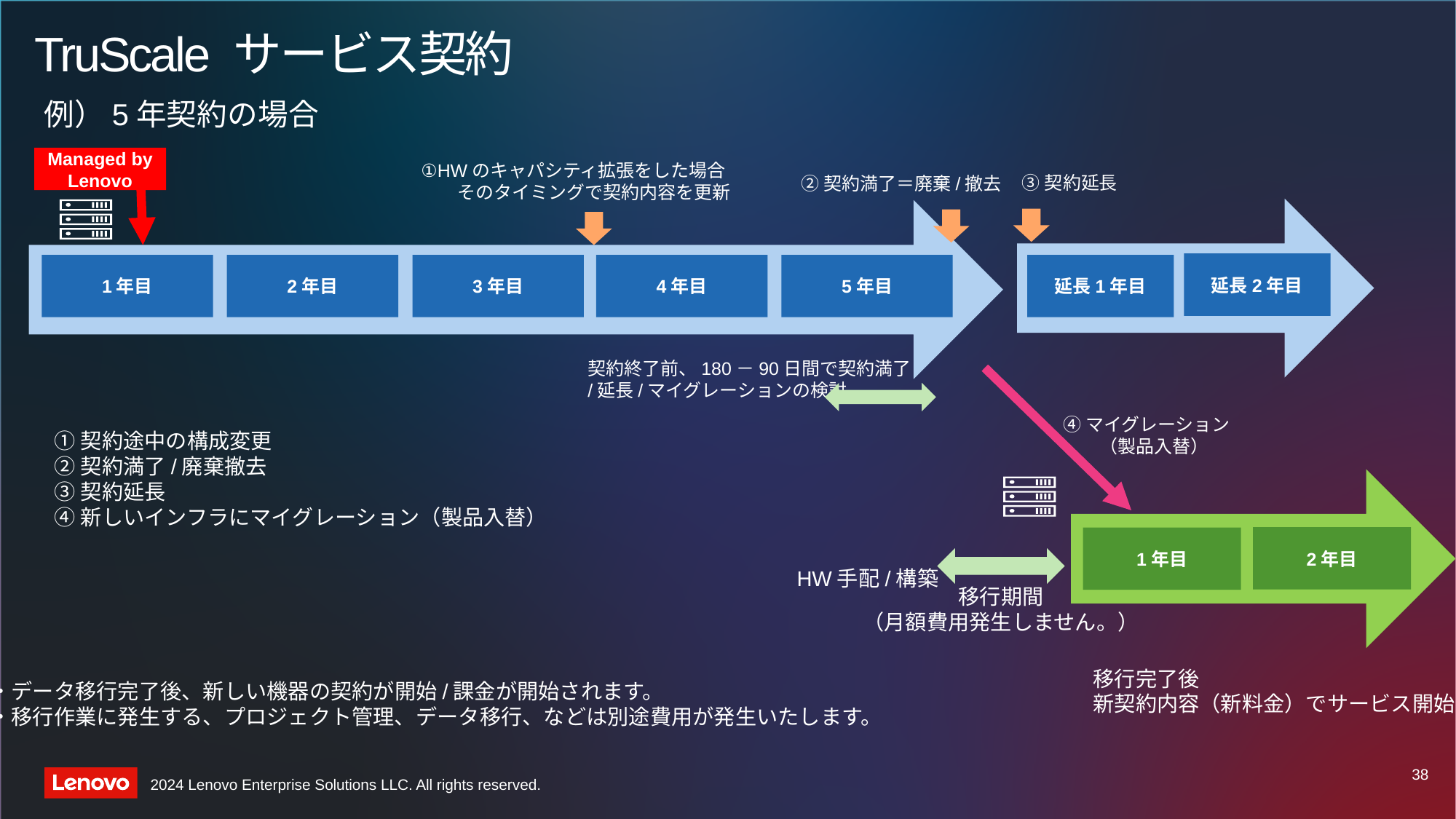

TruScale サービス契約
例）5年契約の場合

Managed by
Lenovo
①HWのキャパシティ拡張をした場合
　　そのタイミングで契約内容を更新
③契約延長
②契約満了＝廃棄/撤去

延長2年目
1年目
2年目
3年目
4年目
5年目
延長1年目
契約終了前、180－90日間で契約満了
/延長/マイグレーションの検討

④マイグレーション
　　（製品入替）
①契約途中の構成変更
②契約満了/廃棄撤去
③契約延長
④新しいインフラにマイグレーション（製品入替）

2年目
1年目

HW手配/構築
移行期間
（月額費用発生しません。）
移行完了後
新契約内容（新料金）でサービス開始
・データ移行完了後、新しい機器の契約が開始/課金が開始されます。
・移行作業に発生する、プロジェクト管理、データ移行、などは別途費用が発生いたします。
38